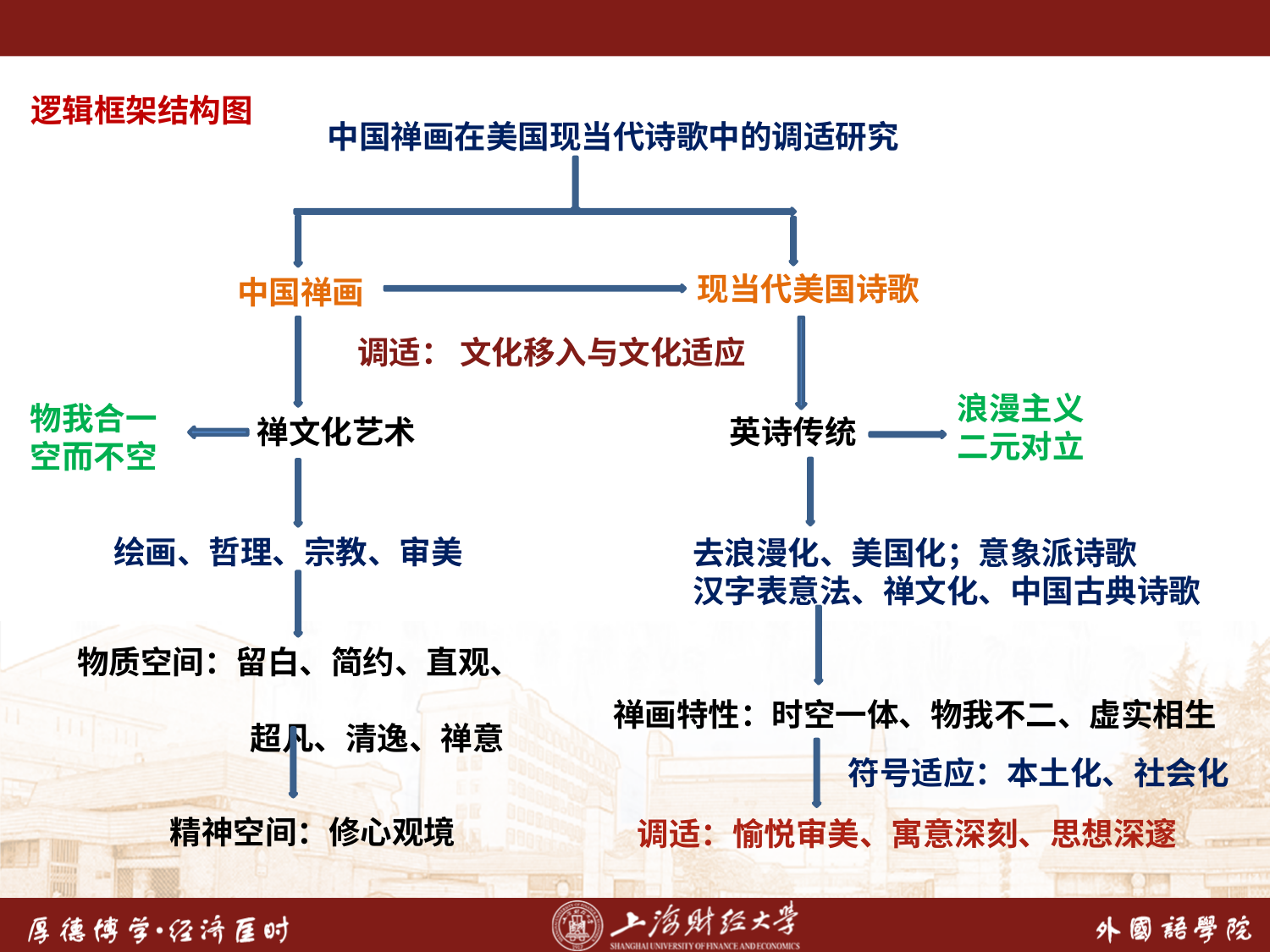

逻辑框架结构图
中国禅画在美国现当代诗歌中的调适研究

现当代美国诗歌
中国禅画

调适： 文化移入与文化适应
浪漫主义
二元对立
物我合一
空而不空
禅文化艺术
英诗传统

绘画、哲理、宗教、审美
去浪漫化、美国化；意象派诗歌
汉字表意法、禅文化、中国古典诗歌

物质空间：留白、简约、直观、
                       超凡、清逸、禅意
禅画特性：时空一体、物我不二、虚实相生

符号适应：本土化、社会化
精神空间：修心观境
调适：愉悦审美、寓意深刻、思想深邃